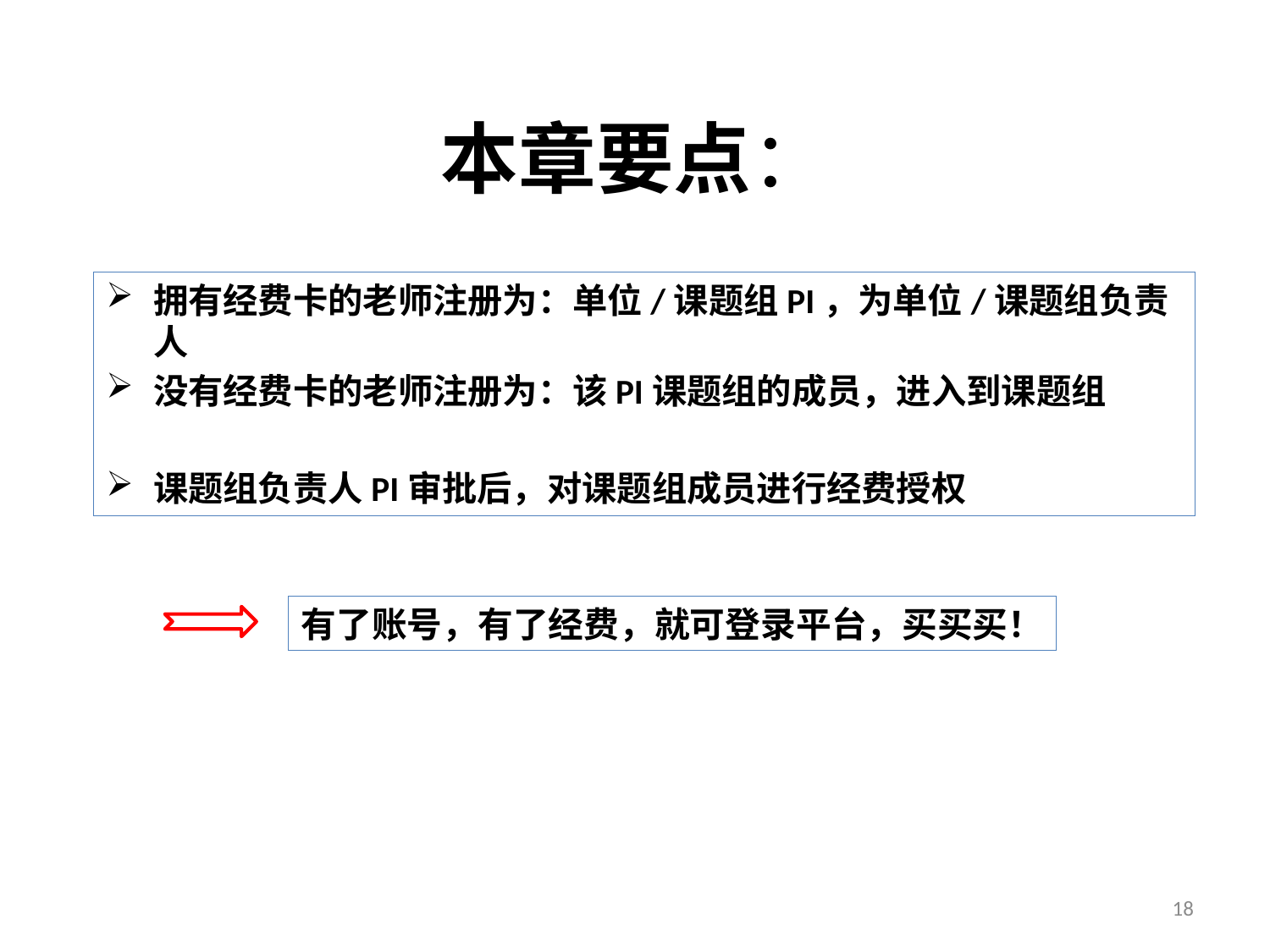

# 本章要点：
拥有经费卡的老师注册为：单位/课题组PI，为单位/课题组负责人
没有经费卡的老师注册为：该PI课题组的成员，进入到课题组

课题组负责人PI审批后，对课题组成员进行经费授权

有了账号，有了经费，就可登录平台，买买买！

18